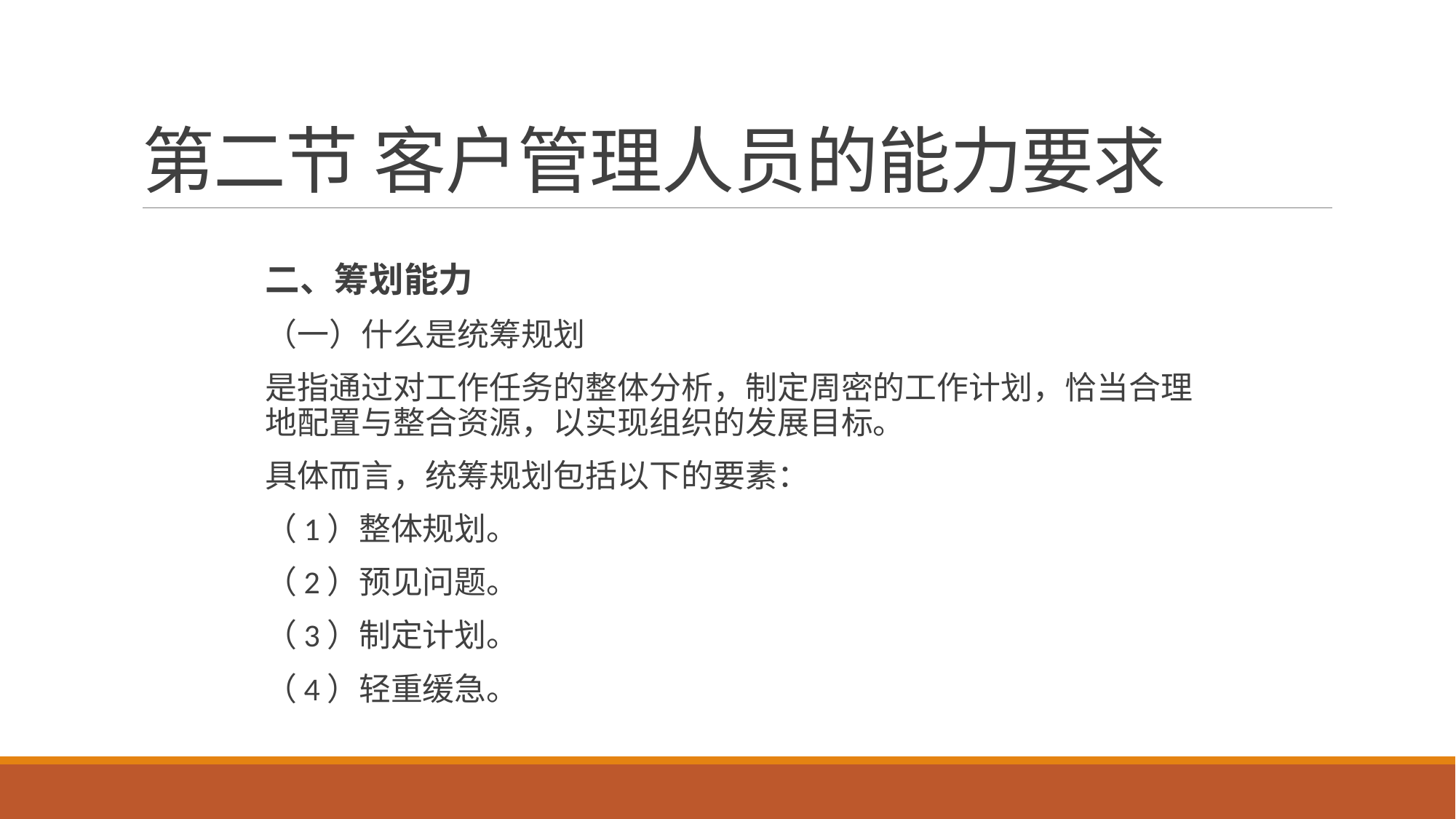

# 第二节 客户管理人员的能力要求
二、筹划能力
（一）什么是统筹规划
是指通过对工作任务的整体分析，制定周密的工作计划，恰当合理地配置与整合资源，以实现组织的发展目标。
具体而言，统筹规划包括以下的要素：
（1）整体规划。
（2）预见问题。
（3）制定计划。
（4）轻重缓急。